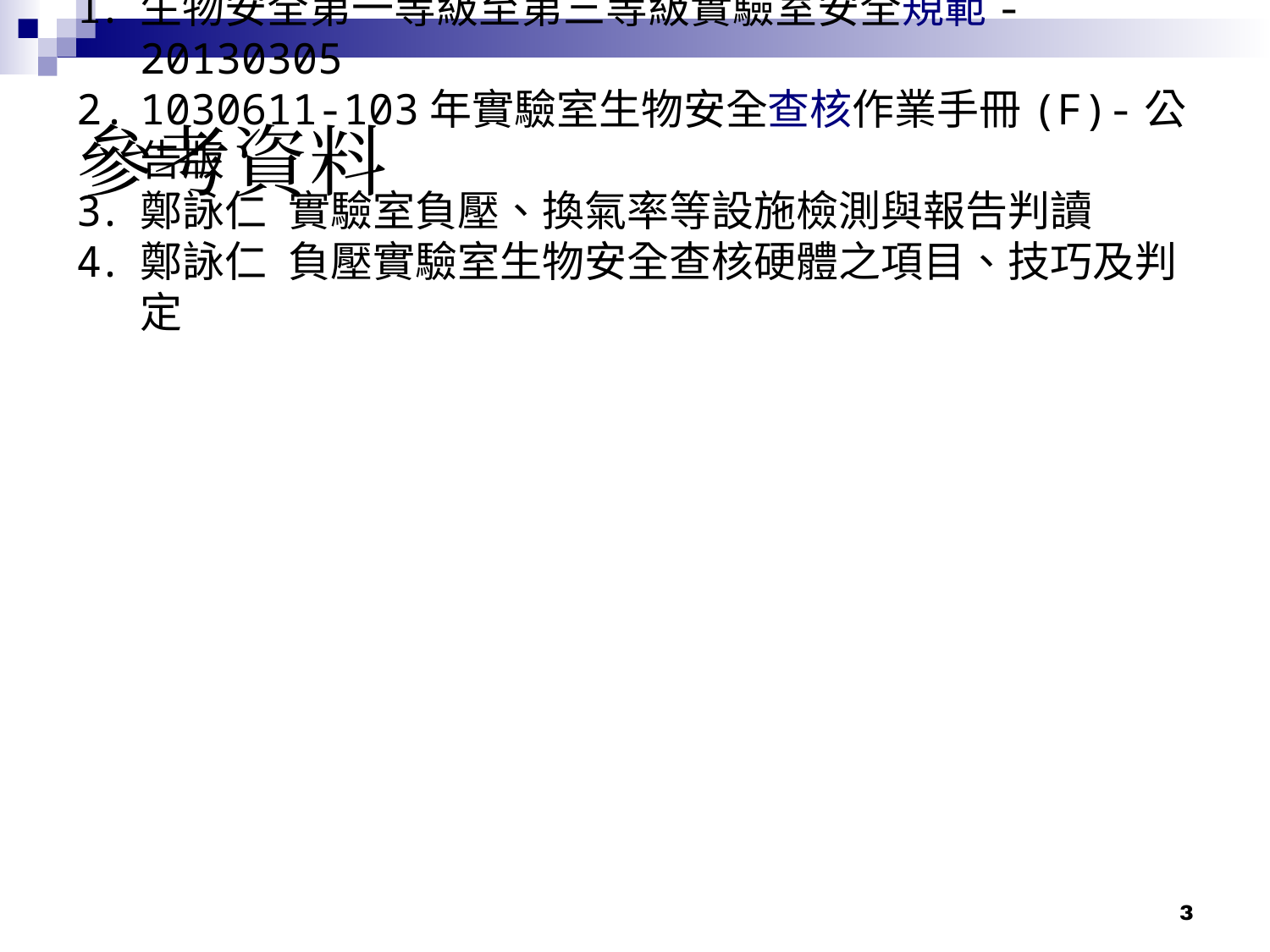

參考資料
生物安全第一等級至第三等級實驗室安全規範-20130305
1030611-103年實驗室生物安全查核作業手冊(F)-公告版
鄭詠仁 實驗室負壓、換氣率等設施檢測與報告判讀
鄭詠仁 負壓實驗室生物安全查核硬體之項目、技巧及判定
3